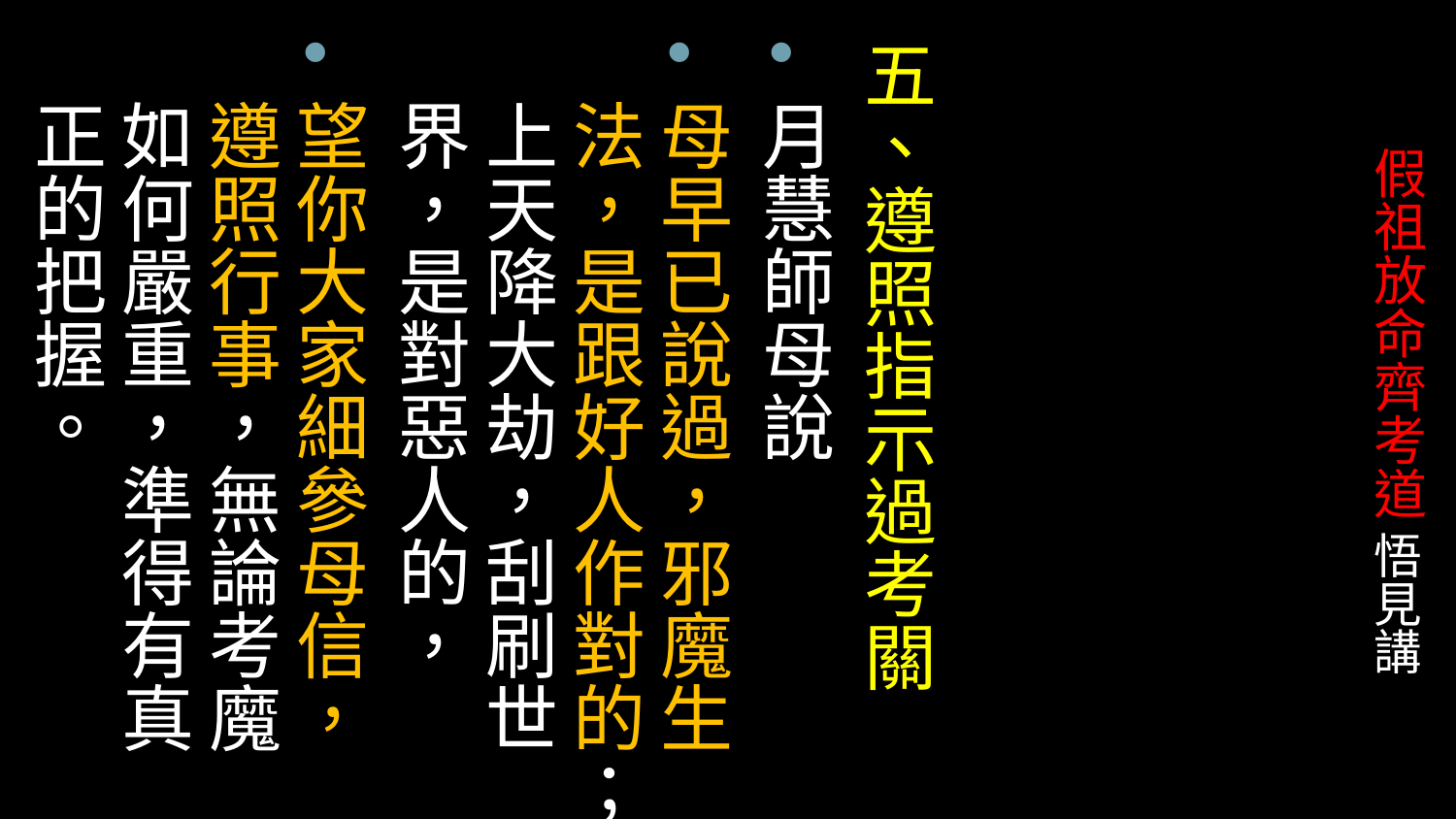

五、遵照指示過考關
月慧師母說
母早已說過，邪魔生法，是跟好人作對的；上天降大劫，刮刷世界，是對惡人的，
望你大家細參母信，遵照行事，無論考魔如何嚴重，準得有真正的把握。
# 假祖放命齊考道 悟見講